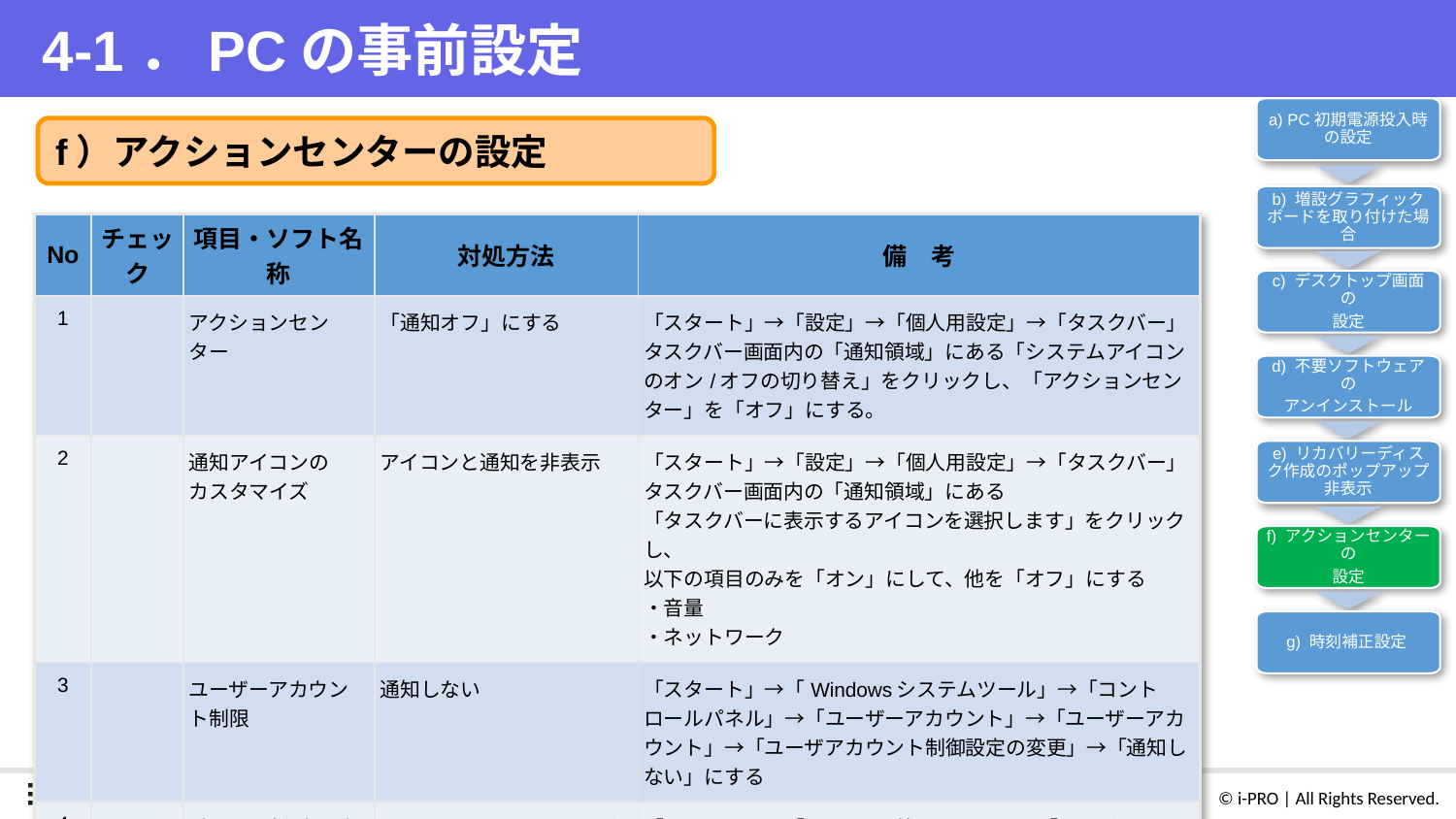

# 4-1．PCの事前設定
a) PC初期電源投入時の設定

b) 増設グラフィックボードを取り付けた場合

c) デスクトップ画面の
設定

d) 不要ソフトウェアの
アンインストール

e) リカバリーディスク作成のポップアップ非表示

f) アクションセンターの
設定

g) 時刻補正設定
f）アクションセンターの設定
| No | チェック | 項目・ソフト名称 | 対処方法 | 備　考 |
| --- | --- | --- | --- | --- |
| 1 |  | アクションセンター | 「通知オフ」にする | 「スタート」→「設定」→「個人用設定」→「タスクバー」 タスクバー画面内の「通知領域」にある「システムアイコンのオン/オフの切り替え」をクリックし、「アクションセンター」を「オフ」にする。 |
| 2 |  | 通知アイコンの カスタマイズ | アイコンと通知を⾮表⽰ | 「スタート」→「設定」→「個人用設定」→「タスクバー」 タスクバー画面内の「通知領域」にある 「タスクバーに表示するアイコンを選択します」をクリックし、 以下の項目のみを「オン」にして、他を「オフ」にする ・⾳量 ・ネットワーク |
| 3 |  | ユーザーアカウント制限 | 通知しない | 「スタート」→「Windowsシステムツール」→「コントロールパネル」→「ユーザーアカウント」→「ユーザーアカウント」→「ユーザアカウント制御設定の変更」→「通知しない」にする |
| 4 |  | 重要な更新プログラム | Windows Updateのサービスのスタートアップの種類を無効 | 「スタート」→「Windows管理ツール」→「サービス」 サービス設定画面の中にある「Windows Update」を右クリック→「プロパティ」→「スタートアップの種類」を「無効」に設定し、「適用」→「OK」 |